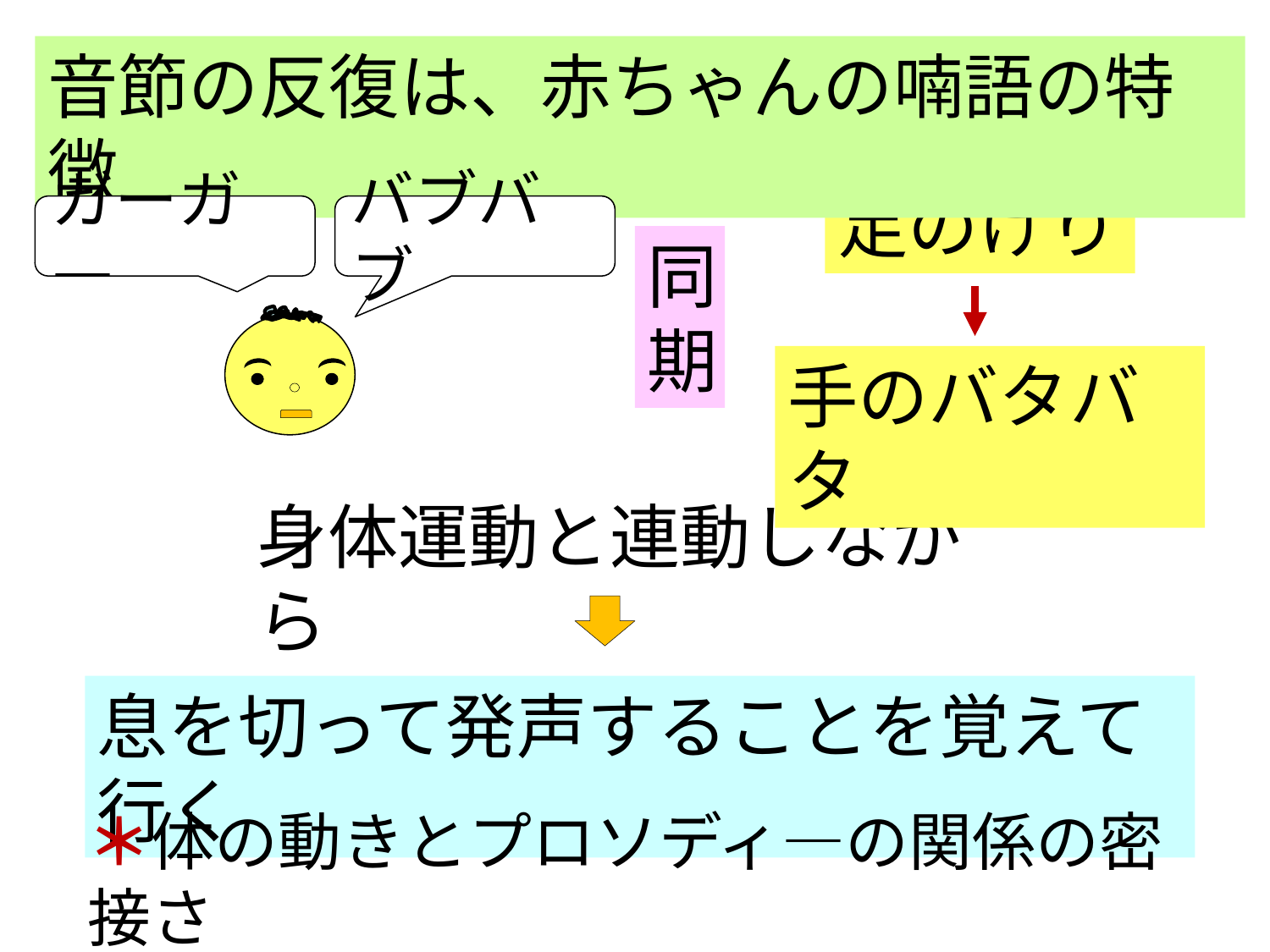

音節の反復は、赤ちゃんの喃語の特徴
足のけり
ガーガ―
バブバブ
同
期

手のバタバタ
身体運動と連動しながら

息を切って発声することを覚えて行く
＊体の動きとプロソディ―の関係の密接さ